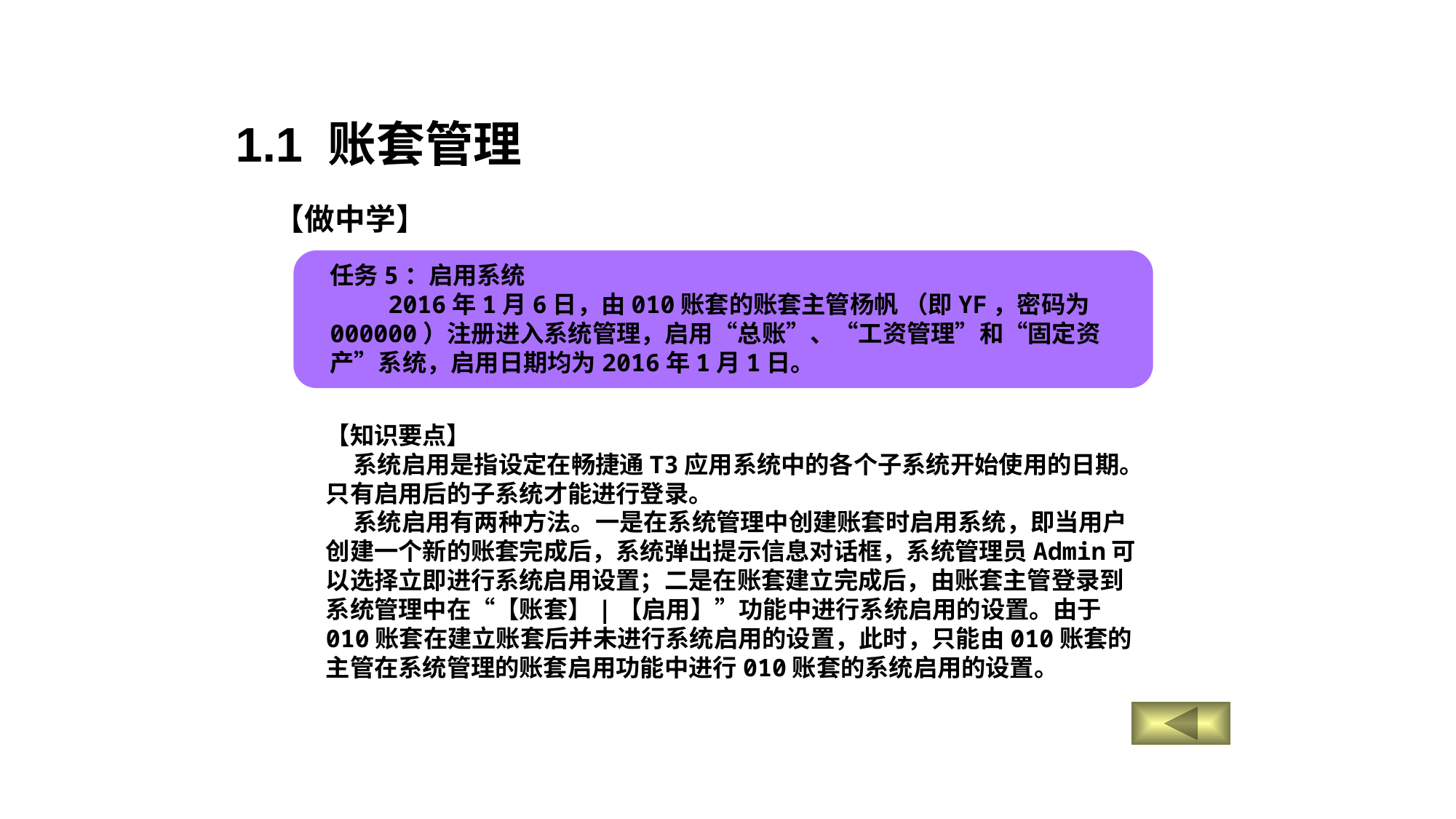

1.1 账套管理
【做中学】

任务5：启用系统
    2016年1月6日，由010账套的账套主管杨帆 （即YF，密码为000000）注册进入系统管理，启用“总账”、“工资管理”和“固定资产”系统，启用日期均为2016年1月1日。
【知识要点】
    系统启用是指设定在畅捷通T3应用系统中的各个子系统开始使用的日期。只有启用后的子系统才能进行登录。
    系统启用有两种方法。一是在系统管理中创建账套时启用系统，即当用户创建一个新的账套完成后，系统弹出提示信息对话框，系统管理员Admin可以选择立即进行系统启用设置；二是在账套建立完成后，由账套主管登录到系统管理中在“【账套】|【启用】”功能中进行系统启用的设置。由于010账套在建立账套后并未进行系统启用的设置，此时，只能由010账套的主管在系统管理的账套启用功能中进行010账套的系统启用的设置。